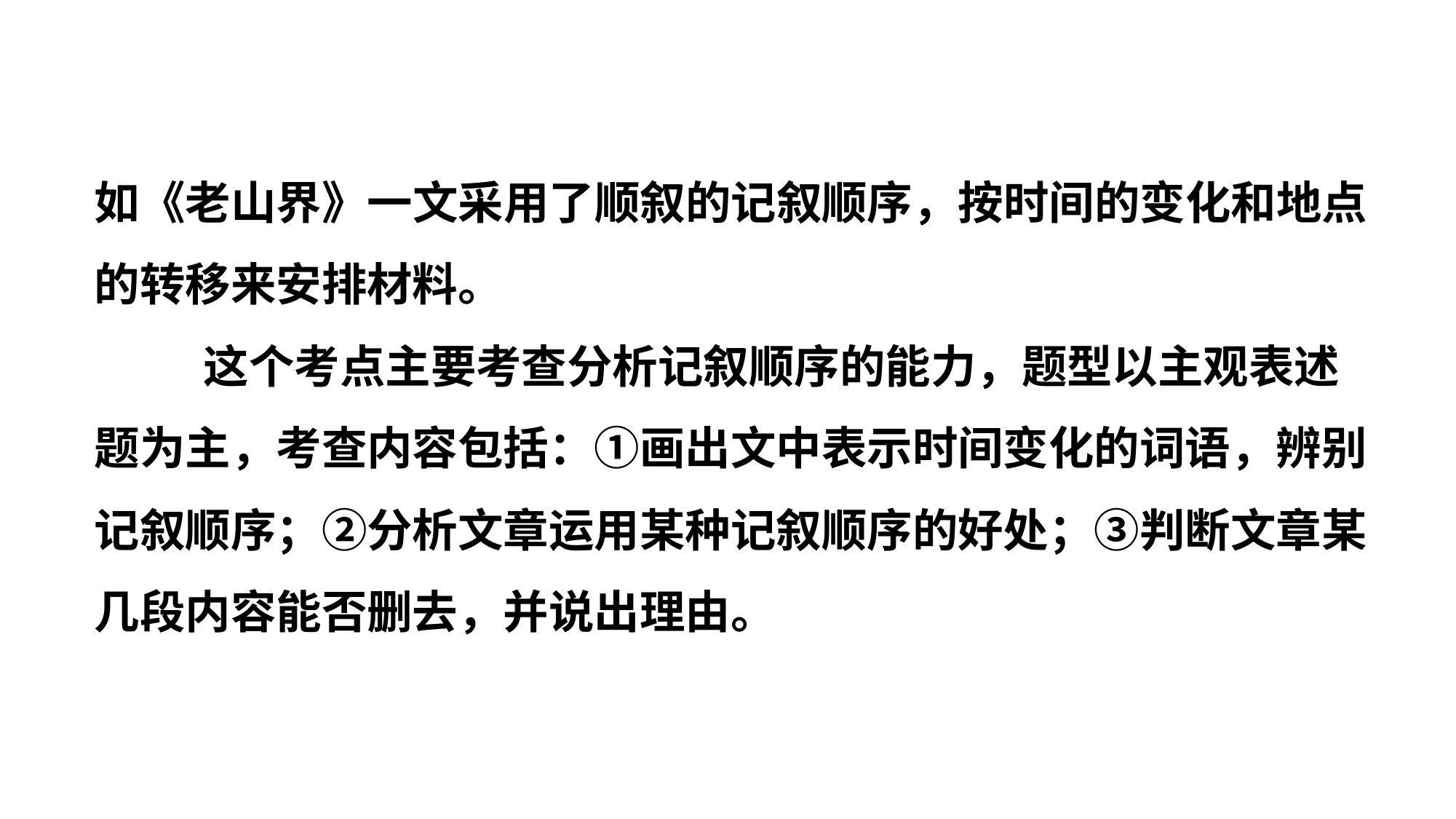

如《老山界》一文采用了顺叙的记叙顺序，按时间的变化和地点的转移来安排材料。
	这个考点主要考查分析记叙顺序的能力，题型以主观表述题为主，考查内容包括：①画出文中表示时间变化的词语，辨别记叙顺序；②分析文章运用某种记叙顺序的好处；③判断文章某几段内容能否删去，并说出理由。